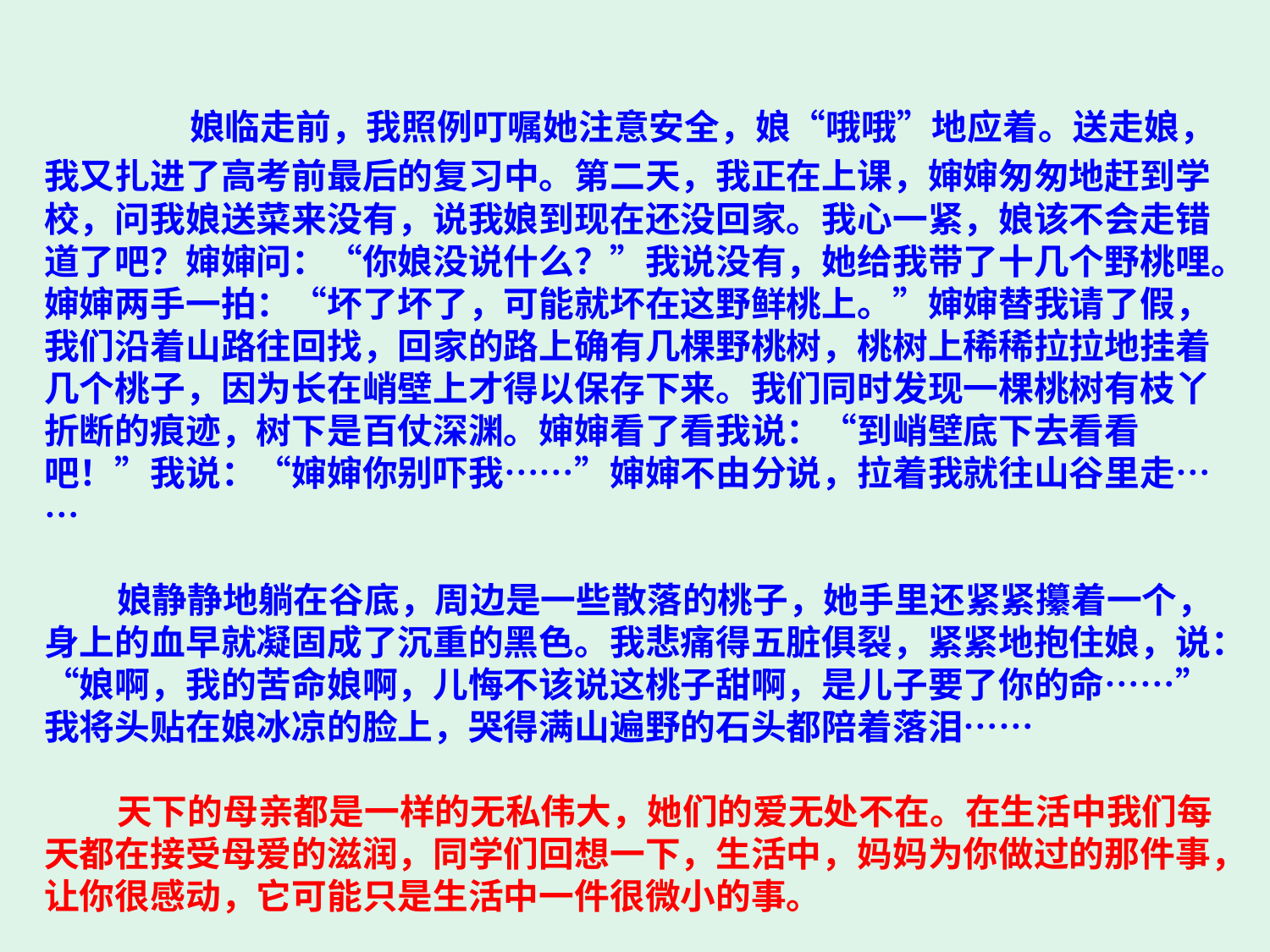

娘临走前，我照例叮嘱她注意安全，娘“哦哦”地应着。送走娘，我又扎进了高考前最后的复习中。第二天，我正在上课，婶婶匆匆地赶到学校，问我娘送菜来没有，说我娘到现在还没回家。我心一紧，娘该不会走错道了吧？婶婶问：“你娘没说什么？”我说没有，她给我带了十几个野桃哩。婶婶两手一拍：“坏了坏了，可能就坏在这野鲜桃上。”婶婶替我请了假，我们沿着山路往回找，回家的路上确有几棵野桃树，桃树上稀稀拉拉地挂着几个桃子，因为长在峭壁上才得以保存下来。我们同时发现一棵桃树有枝丫折断的痕迹，树下是百仗深渊。婶婶看了看我说：“到峭壁底下去看看吧！”我说：“婶婶你别吓我……”婶婶不由分说，拉着我就往山谷里走……

        娘静静地躺在谷底，周边是一些散落的桃子，她手里还紧紧攥着一个，身上的血早就凝固成了沉重的黑色。我悲痛得五脏俱裂，紧紧地抱住娘，说：“娘啊，我的苦命娘啊，儿悔不该说这桃子甜啊，是儿子要了你的命……”我将头贴在娘冰凉的脸上，哭得满山遍野的石头都陪着落泪……

        天下的母亲都是一样的无私伟大，她们的爱无处不在。在生活中我们每天都在接受母爱的滋润，同学们回想一下，生活中，妈妈为你做过的那件事，让你很感动，它可能只是生活中一件很微小的事。